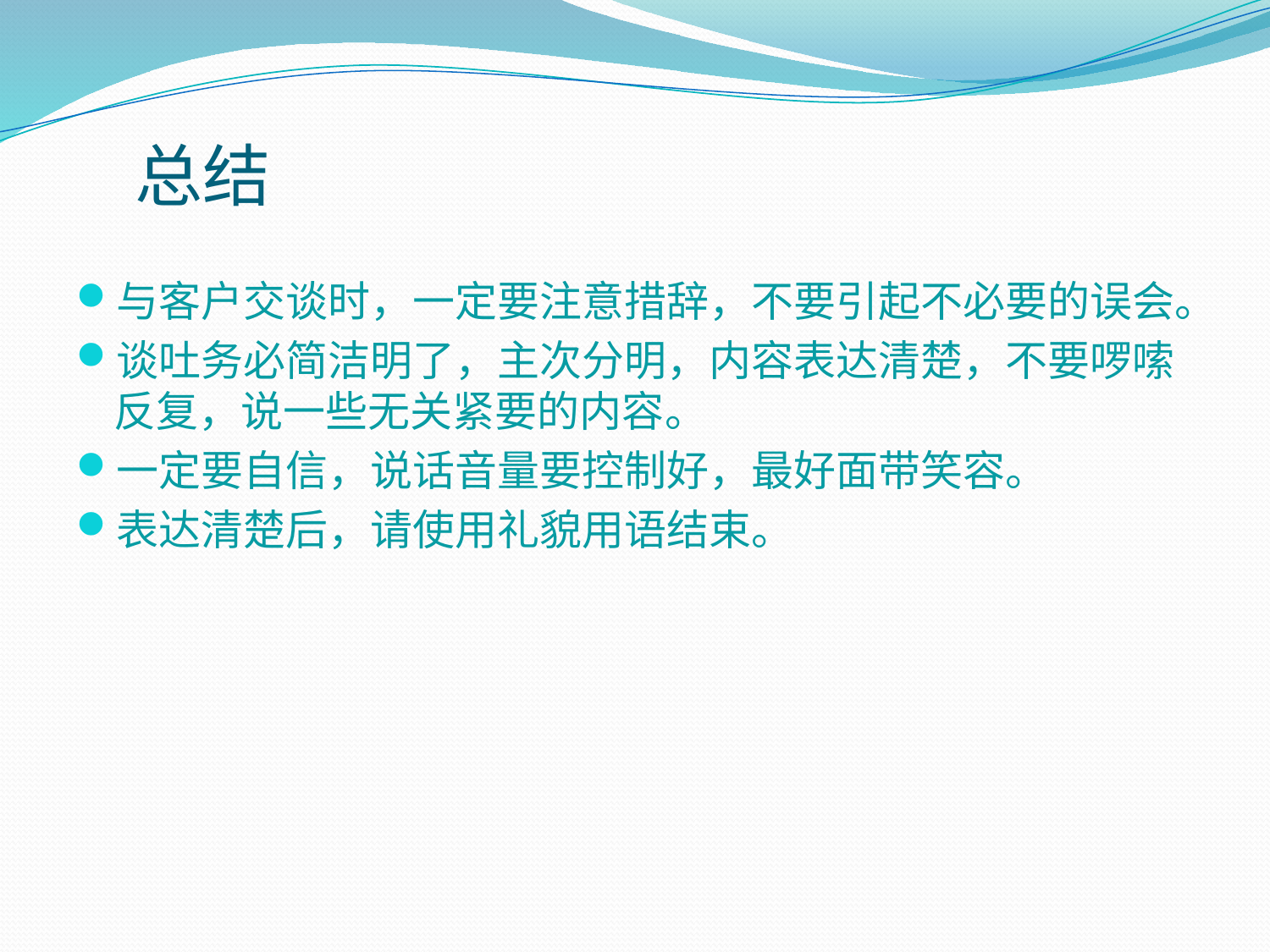

# 总结
与客户交谈时，一定要注意措辞，不要引起不必要的误会。
谈吐务必简洁明了，主次分明，内容表达清楚，不要啰嗦反复，说一些无关紧要的内容。
一定要自信，说话音量要控制好，最好面带笑容。
表达清楚后，请使用礼貌用语结束。